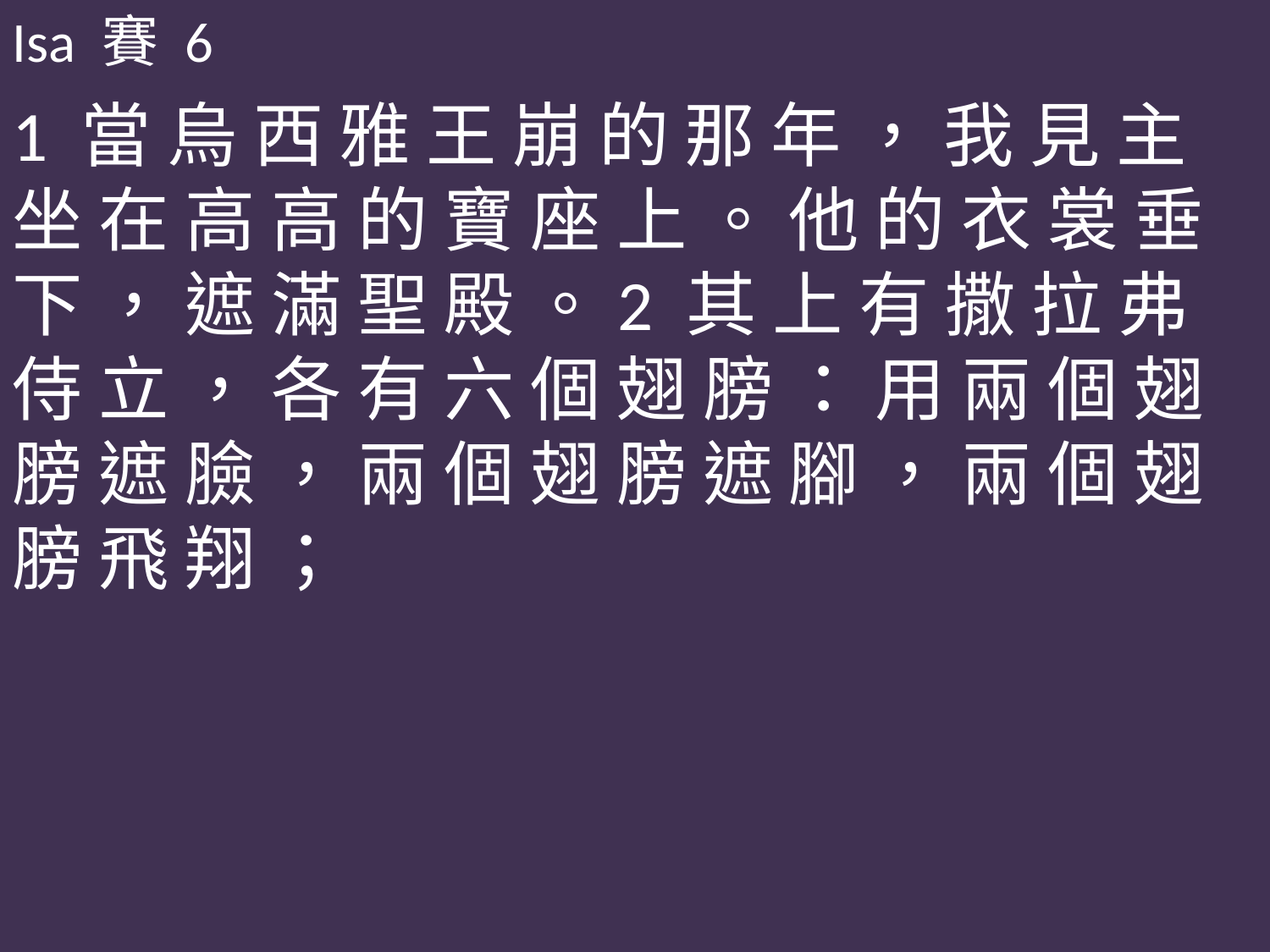

Isa 賽 6
1 當 烏 西 雅 王 崩 的 那 年 ， 我 見 主 坐 在 高 高 的 寶 座 上 。 他 的 衣 裳 垂 下 ， 遮 滿 聖 殿 。2 其 上 有 撒 拉 弗 侍 立 ， 各 有 六 個 翅 膀 ： 用 兩 個 翅 膀 遮 臉 ， 兩 個 翅 膀 遮 腳 ， 兩 個 翅 膀 飛 翔 ；